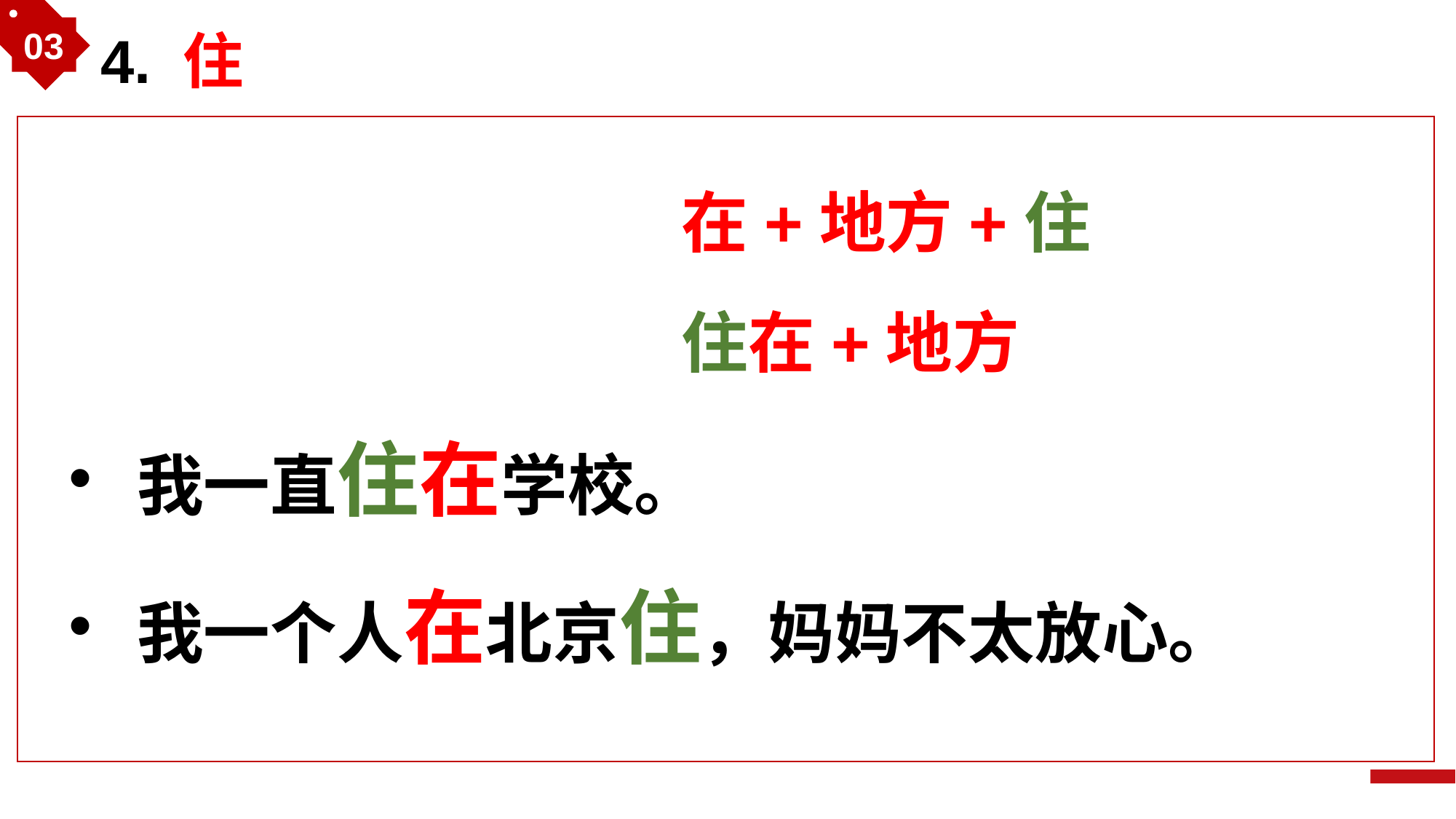

03
4. 住

在+地方+住
住在+地方
我一直住在学校。
我一个人在北京住，妈妈不太放心。